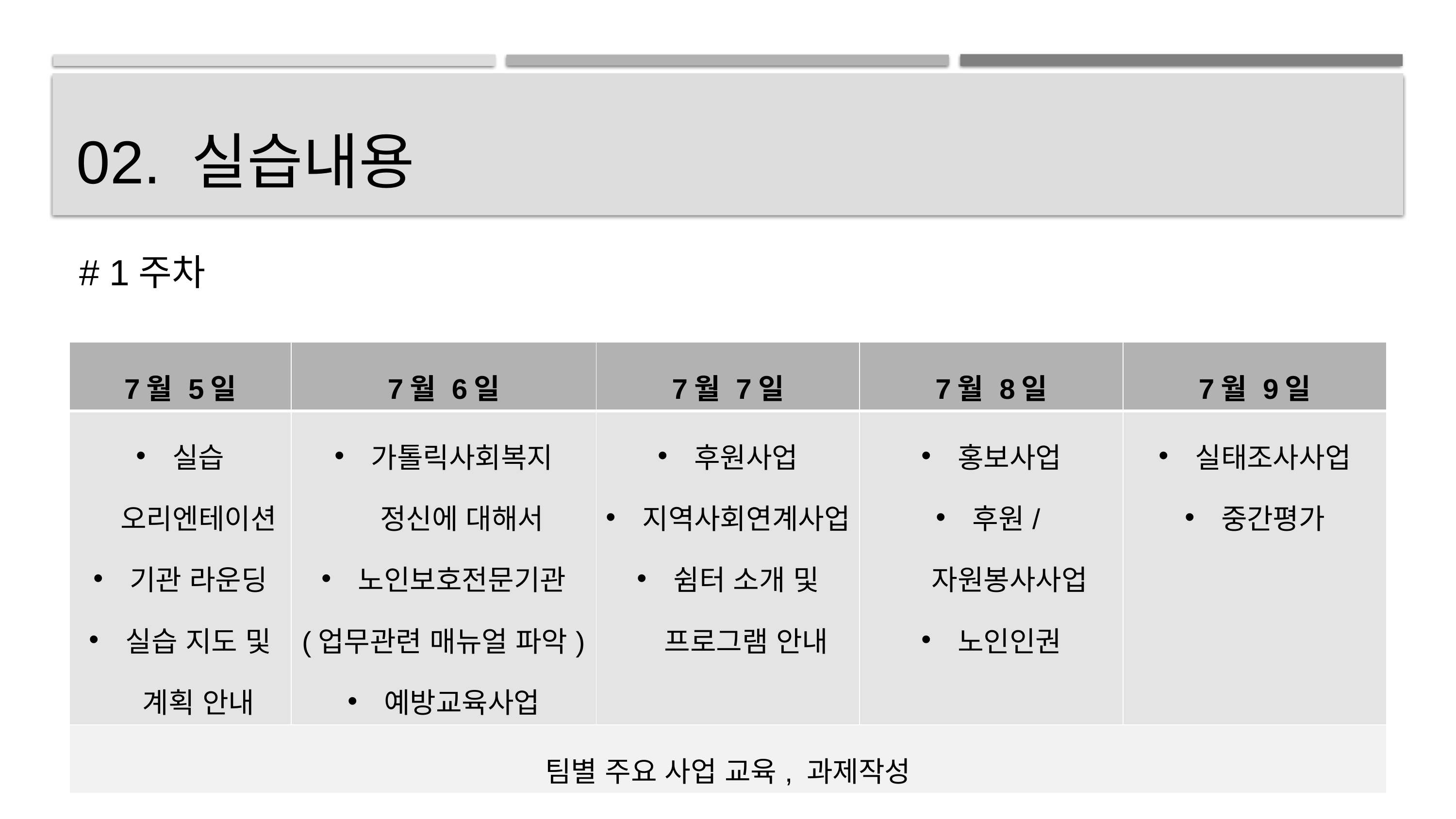

# 02. 실습내용
# 1주차
| 7월 5일 | 7월 6일 | 7월 7일 | 7월 8일 | 7월 9일 |
| --- | --- | --- | --- | --- |
| 실습 오리엔테이션 기관 라운딩 실습 지도 및 계획 안내 | 가톨릭사회복지 정신에 대해서 노인보호전문기관 (업무관련 매뉴얼 파악) 예방교육사업 | 후원사업 지역사회연계사업 쉼터 소개 및 프로그램 안내 | 홍보사업 후원/자원봉사사업 노인인권 | 실태조사사업 중간평가 |
| 팀별 주요 사업 교육, 과제작성 |  |  |  |  |